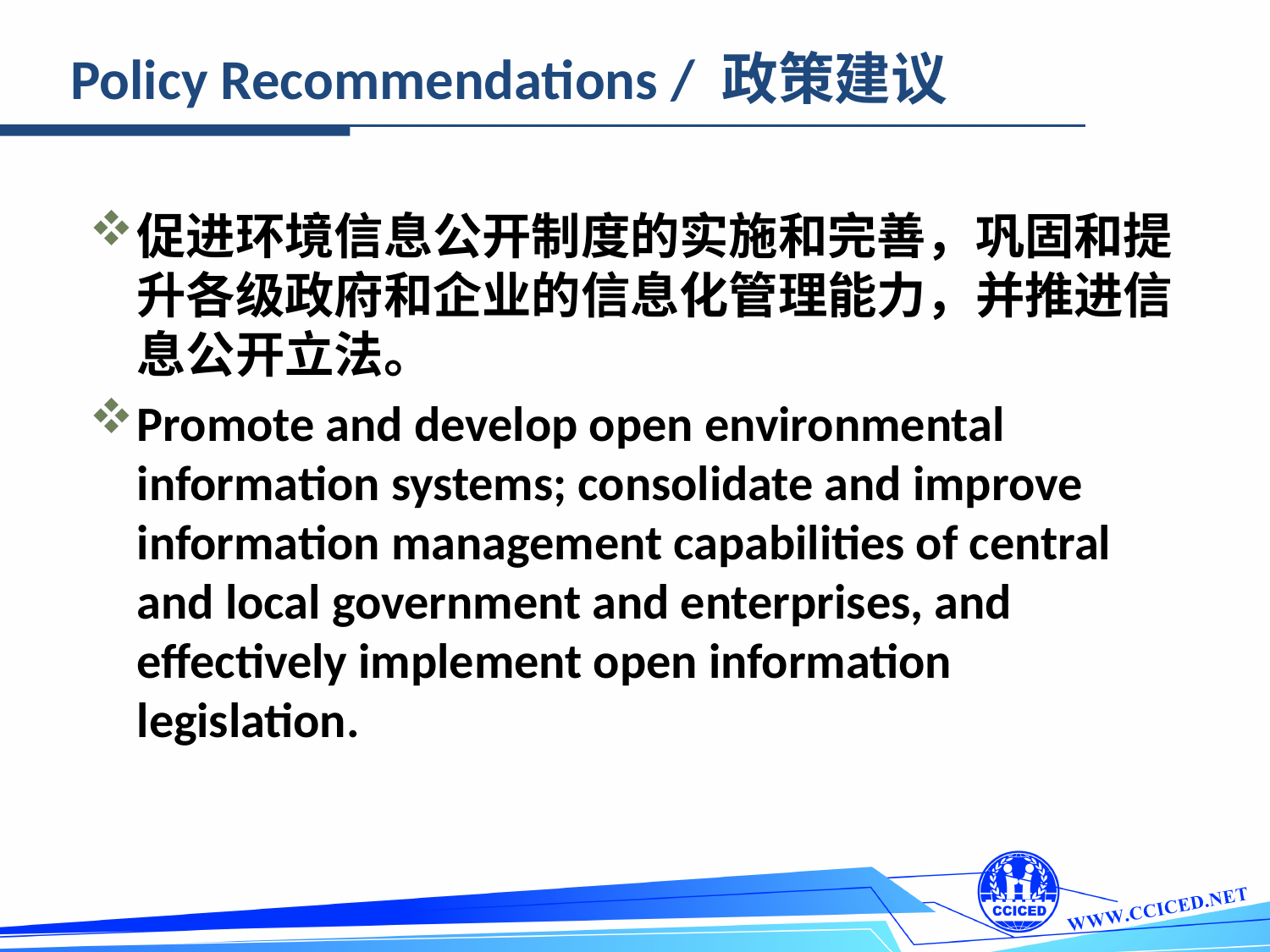

Policy Recommendations / 政策建议
促进环境信息公开制度的实施和完善，巩固和提升各级政府和企业的信息化管理能力，并推进信息公开立法。
Promote and develop open environmental information systems; consolidate and improve information management capabilities of central and local government and enterprises, and effectively implement open information legislation.